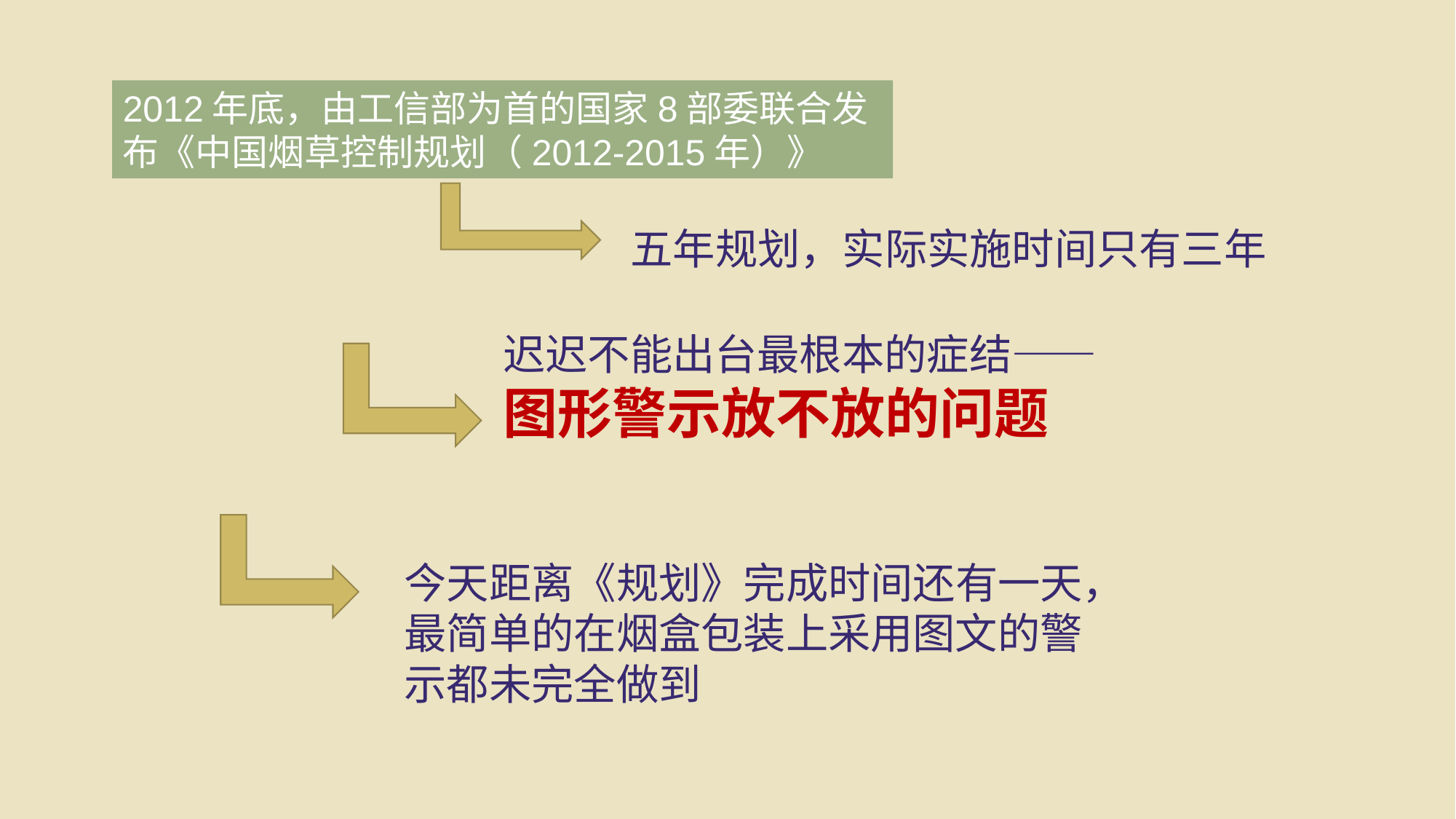

2012年底，由工信部为首的国家8部委联合发布《中国烟草控制规划（2012-2015年）》

五年规划，实际实施时间只有三年
迟迟不能出台最根本的症结——图形警示放不放的问题

今天距离《规划》完成时间还有一天，最简单的在烟盒包装上采用图文的警示都未完全做到